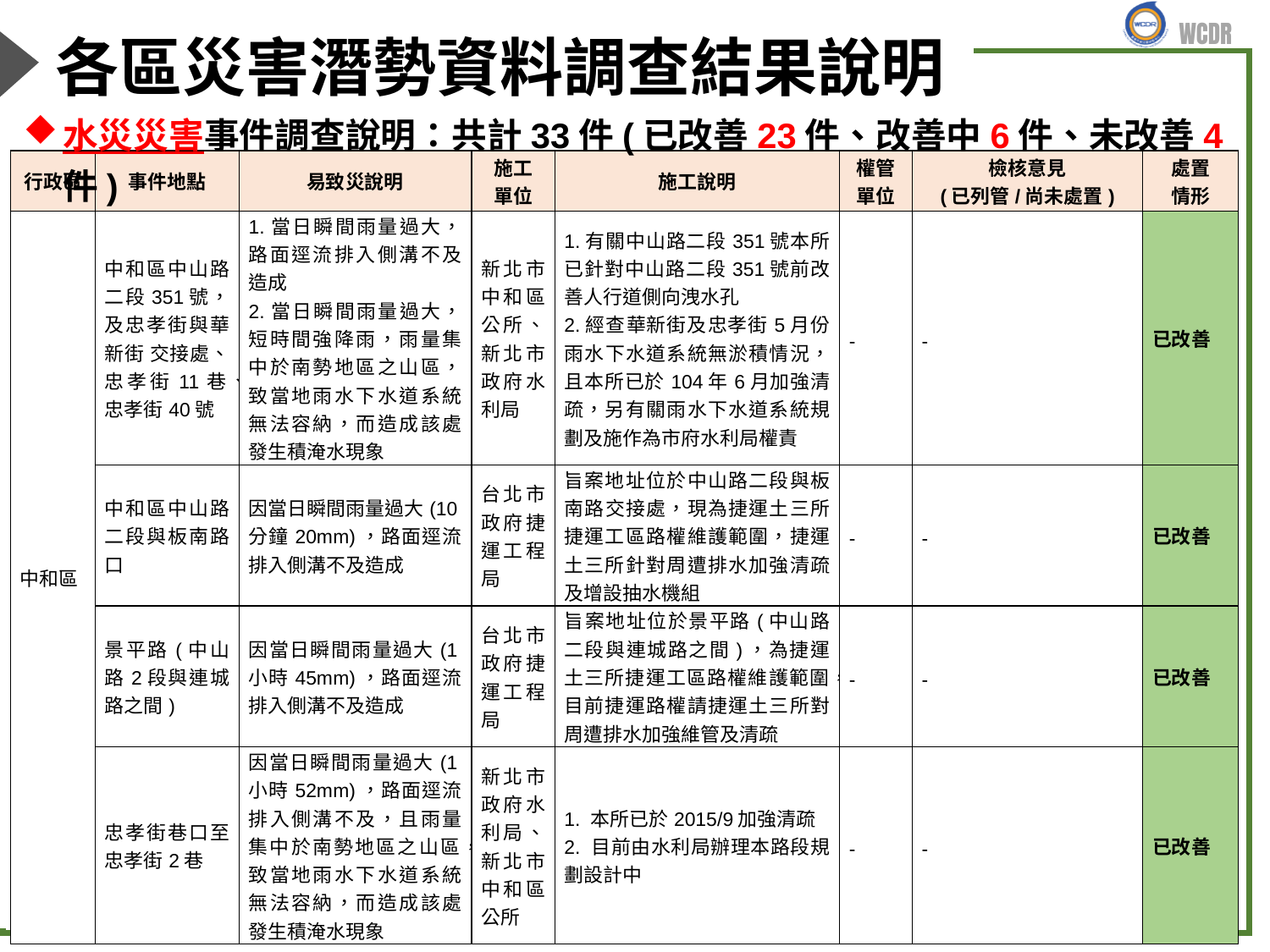

# 各區災害潛勢資料調查結果說明
水災災害事件調查說明：共計33件(已改善23件、改善中6件、未改善4件)
| 行政區 | 事件地點 | 易致災說明 | 施工 單位 | 施工說明 | 權管 單位 | 檢核意見 (已列管/尚未處置) | 處置 情形 |
| --- | --- | --- | --- | --- | --- | --- | --- |
| 中和區 | 中和區中山路二段351號，及忠孝街與華新街 交接處、忠孝街11巷、忠孝街40號 | 1.當日瞬間雨量過大，路面逕流排入側溝不及造成 2.當日瞬間雨量過大，短時間強降雨，雨量集中於南勢地區之山區，致當地雨水下水道系統無法容納，而造成該處發生積淹水現象 | 新北市中和區公所、新北市政府水利局 | 1.有關中山路二段351號本所已針對中山路二段351號前改善人行道側向洩水孔 2.經查華新街及忠孝街5月份雨水下水道系統無淤積情況，且本所已於104年6月加強清疏，另有關雨水下水道系統規劃及施作為市府水利局權責 | - | - | 已改善 |
|  | 中和區中山路二段與板南路口 | 因當日瞬間雨量過大(10分鐘20mm)，路面逕流排入側溝不及造成 | 台北市政府捷運工程局 | 旨案地址位於中山路二段與板南路交接處，現為捷運土三所捷運工區路權維護範圍，捷運土三所針對周遭排水加強清疏及增設抽水機組 | - | - | 已改善 |
|  | 景平路(中山路2段與連城路之間) | 因當日瞬間雨量過大(1小時45mm)，路面逕流排入側溝不及造成 | 台北市政府捷運工程局 | 旨案地址位於景平路(中山路二段與連城路之間)，為捷運土三所捷運工區路權維護範圍，目前捷運路權請捷運土三所對周遭排水加強維管及清疏 | - | - | 已改善 |
|  | 忠孝街巷口至忠孝街2巷 | 因當日瞬間雨量過大(1小時52mm)，路面逕流排入側溝不及，且雨量集中於南勢地區之山區，致當地雨水下水道系統無法容納，而造成該處發生積淹水現象 | 新北市政府水利局、新北市中和區公所 | 1. 本所已於2015/9加強清疏 2. 目前由水利局辦理本路段規劃設計中 | - | - | 已改善 |
49